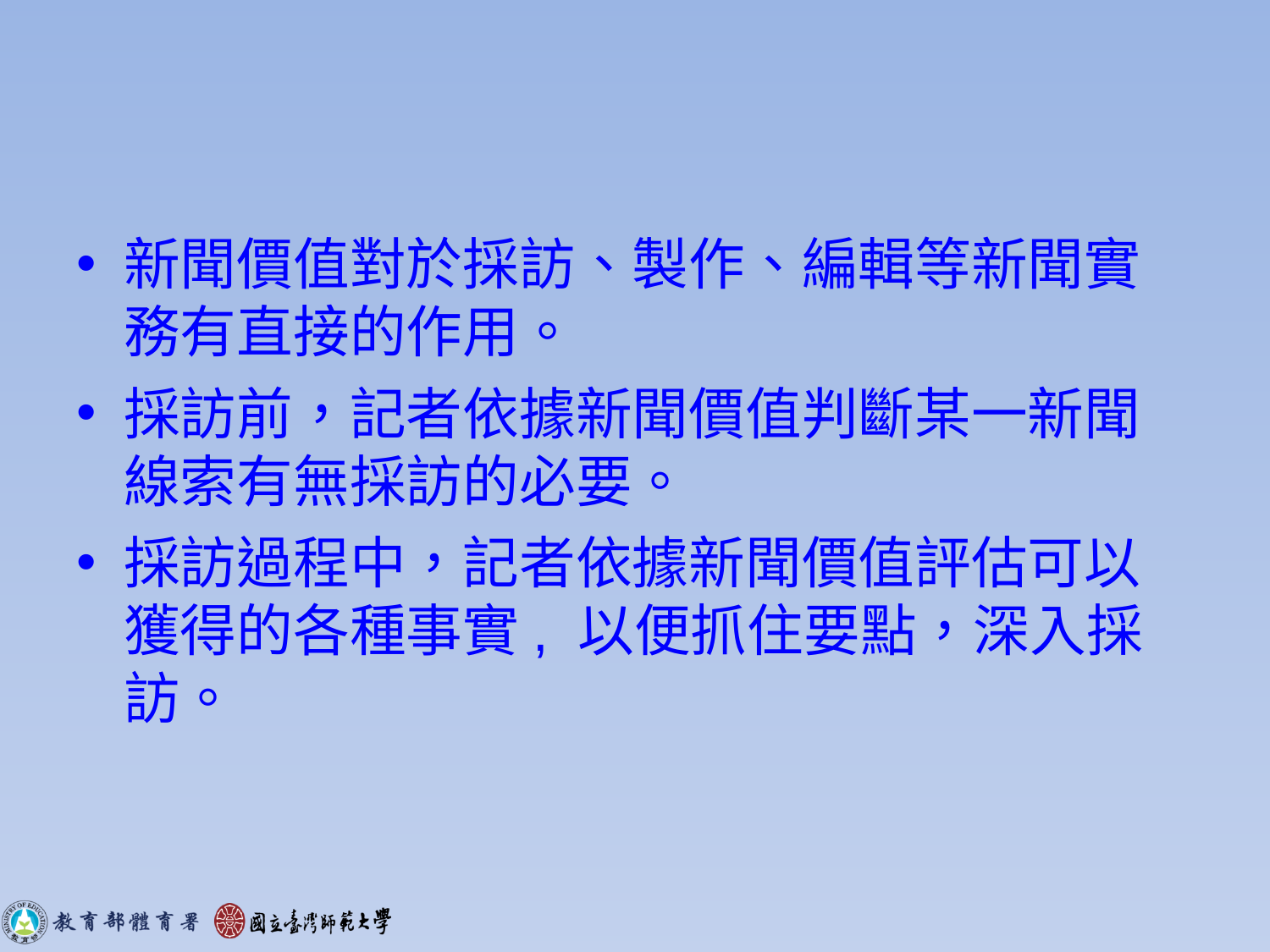

#
新聞價值對於採訪、製作、編輯等新聞實務有直接的作用。
採訪前，記者依據新聞價值判斷某一新聞線索有無採訪的必要。
採訪過程中，記者依據新聞價值評估可以獲得的各種事實, 以便抓住要點，深入採訪。